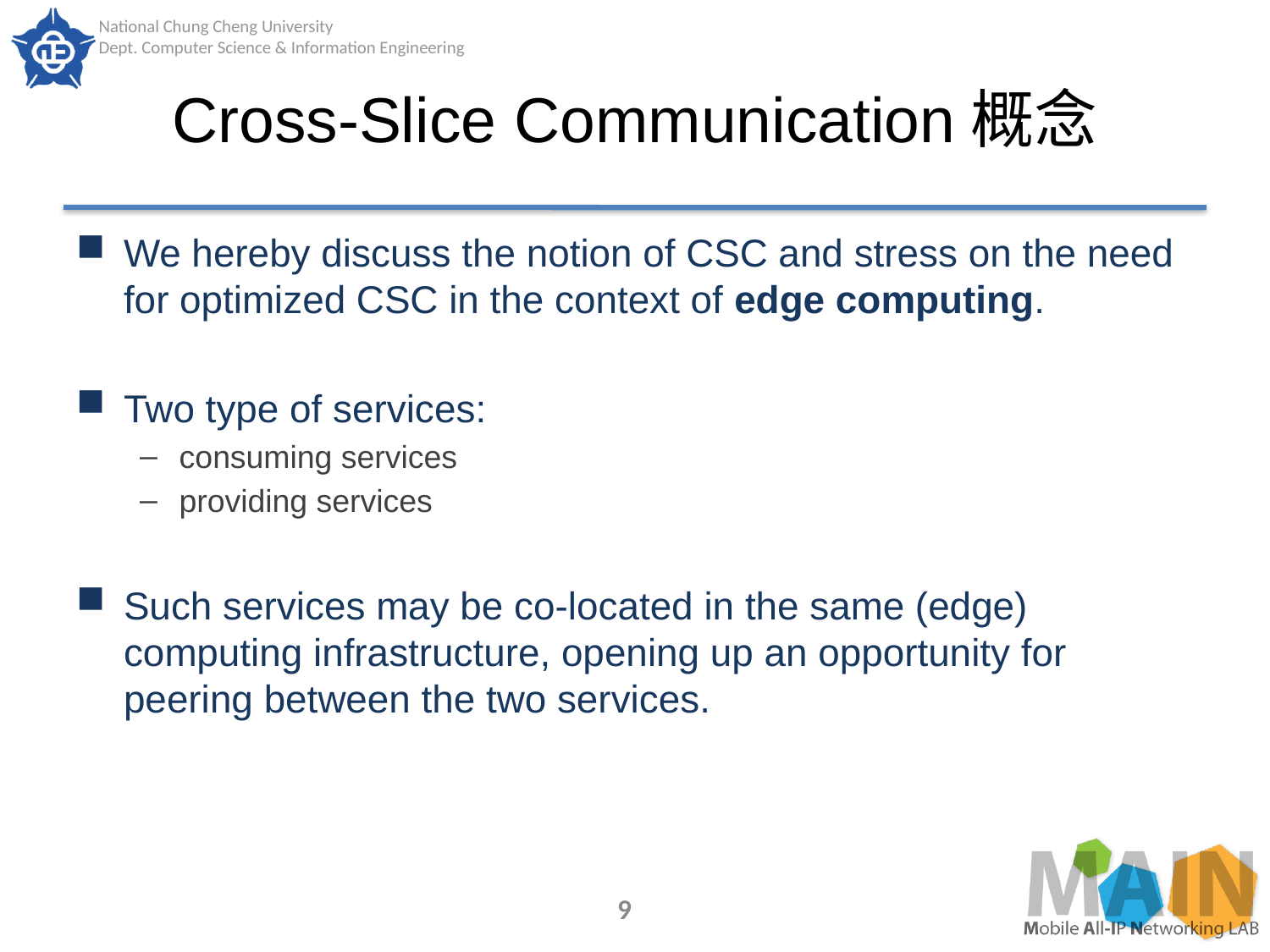

# Cross-Slice Communication概念
We hereby discuss the notion of CSC and stress on the need for optimized CSC in the context of edge computing.

Two type of services:
consuming services
providing services

Such services may be co-located in the same (edge) computing infrastructure, opening up an opportunity for peering between the two services.
9